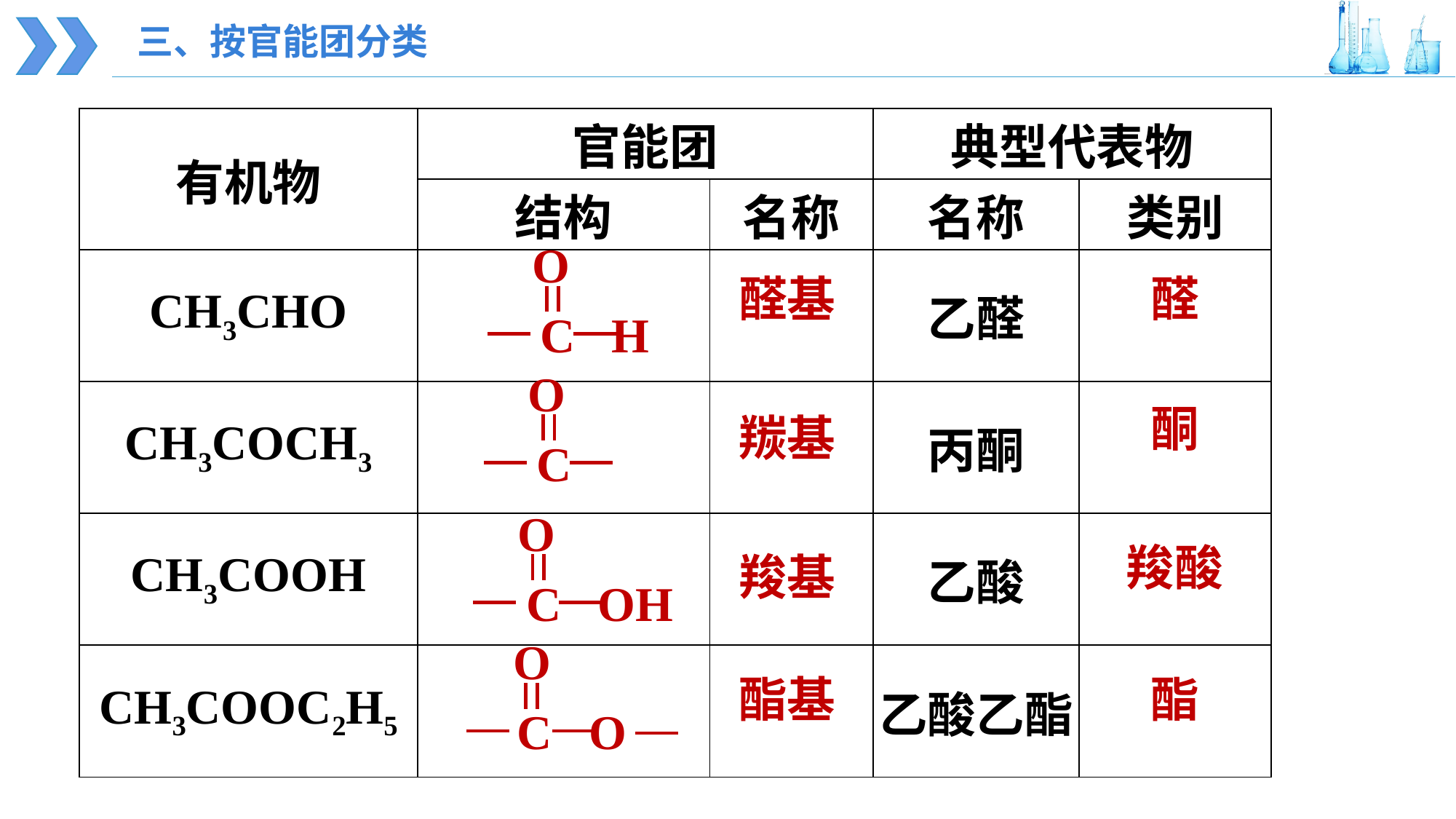

三、按官能团分类
| 有机物 | 官能团 |  | 典型代表物 |  |
| --- | --- | --- | --- | --- |
|  | 结构 | 名称 | 名称 | 类别 |
| CH3CHO |  |  | 乙醛 |  |
| CH3COCH3 |  |  | 丙酮 |  |
| CH3COOH |  |  | 乙酸 |  |
| CH3COOC2H5 |  |  | 乙酸乙酯 |  |
O
C   H
醛基
醛
O
C
酮
羰基
O
C   OH
羧酸
羧基
O
C   O
酯基
酯